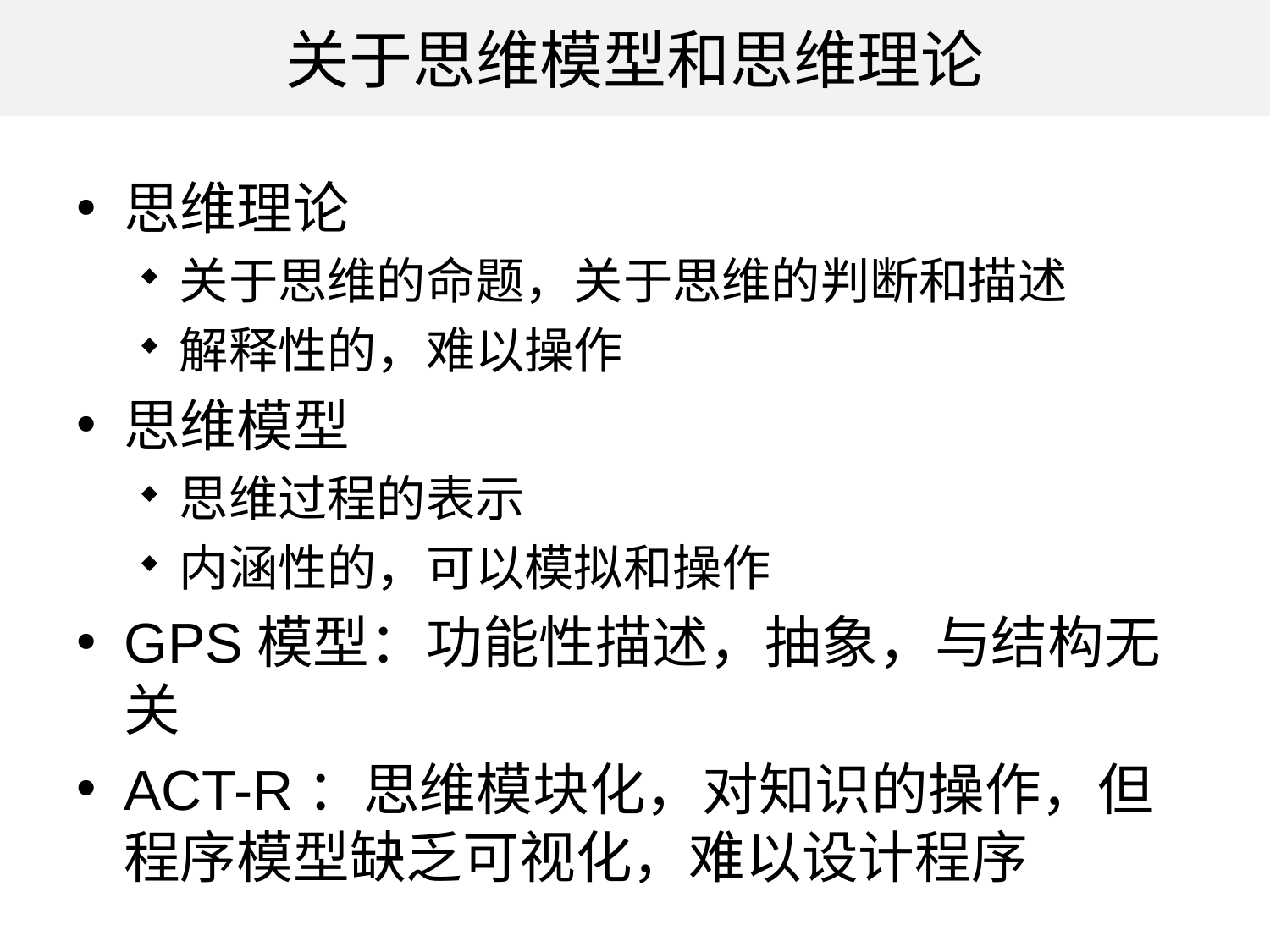

# 关于思维模型和思维理论
思维理论
关于思维的命题，关于思维的判断和描述
解释性的，难以操作
思维模型
思维过程的表示
内涵性的，可以模拟和操作
GPS模型：功能性描述，抽象，与结构无关
ACT-R：思维模块化，对知识的操作，但程序模型缺乏可视化，难以设计程序